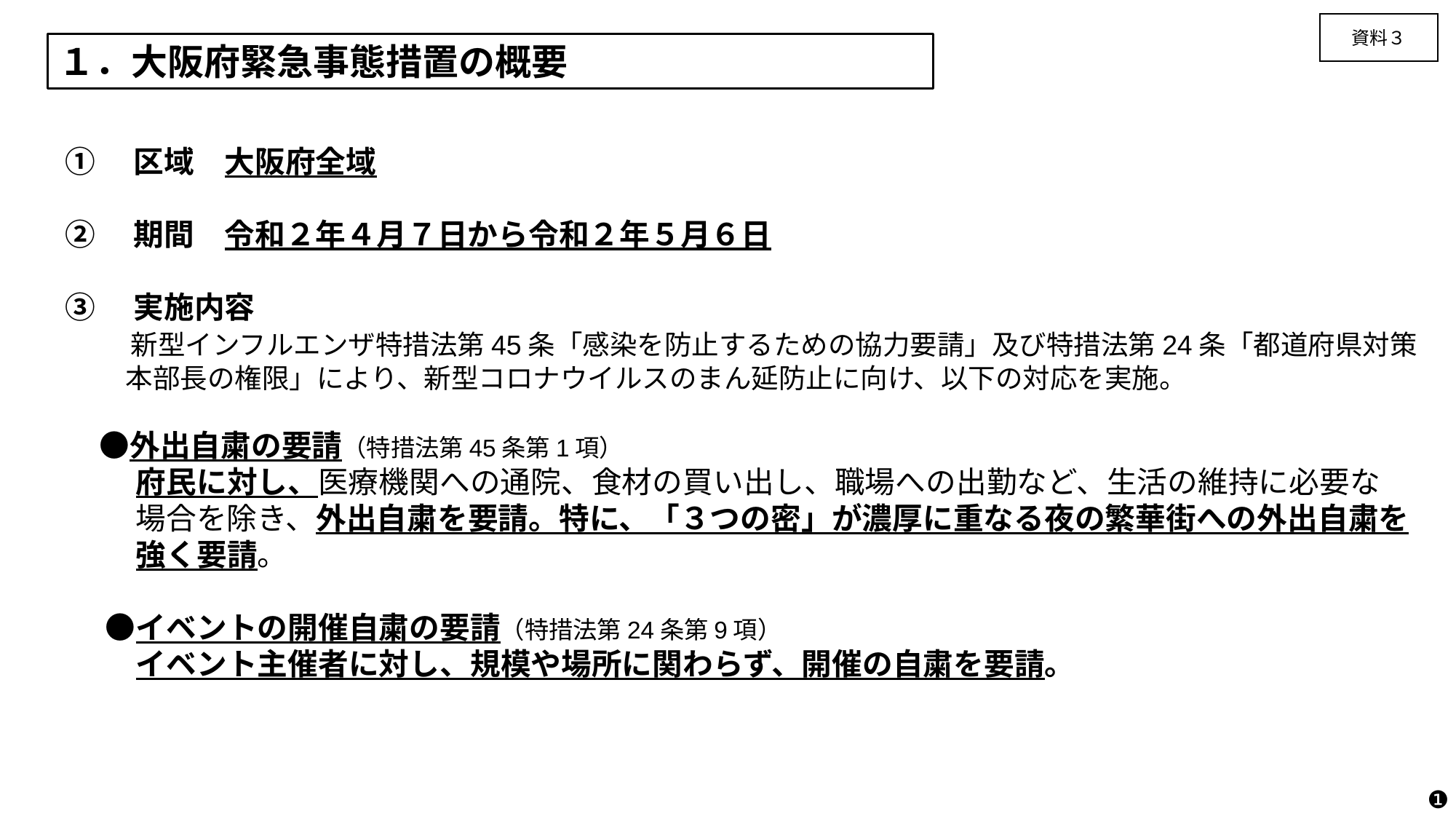

資料３
１．大阪府緊急事態措置の概要
   ①　区域　大阪府全域

   ②　期間　令和２年４月７日から令和２年５月６日

   ③　実施内容
       　新型インフルエンザ特措法第45条「感染を防止するための協力要請」及び特措法第24条「都道府県対策
            本部長の権限」により、新型コロナウイルスのまん延防止に向け、以下の対応を実施。

　　●外出自粛の要請（特措法第45条第1項）
　　　府民に対し、医療機関への通院、食材の買い出し、職場への出勤など、生活の維持に必要な
　　　場合を除き、外出自粛を要請。特に、「３つの密」が濃厚に重なる夜の繁華街への外出自粛を
　　　強く要請。

　　●イベントの開催自粛の要請（特措法第24条第9項）
　　　イベント主催者に対し、規模や場所に関わらず、開催の自粛を要請。

❶